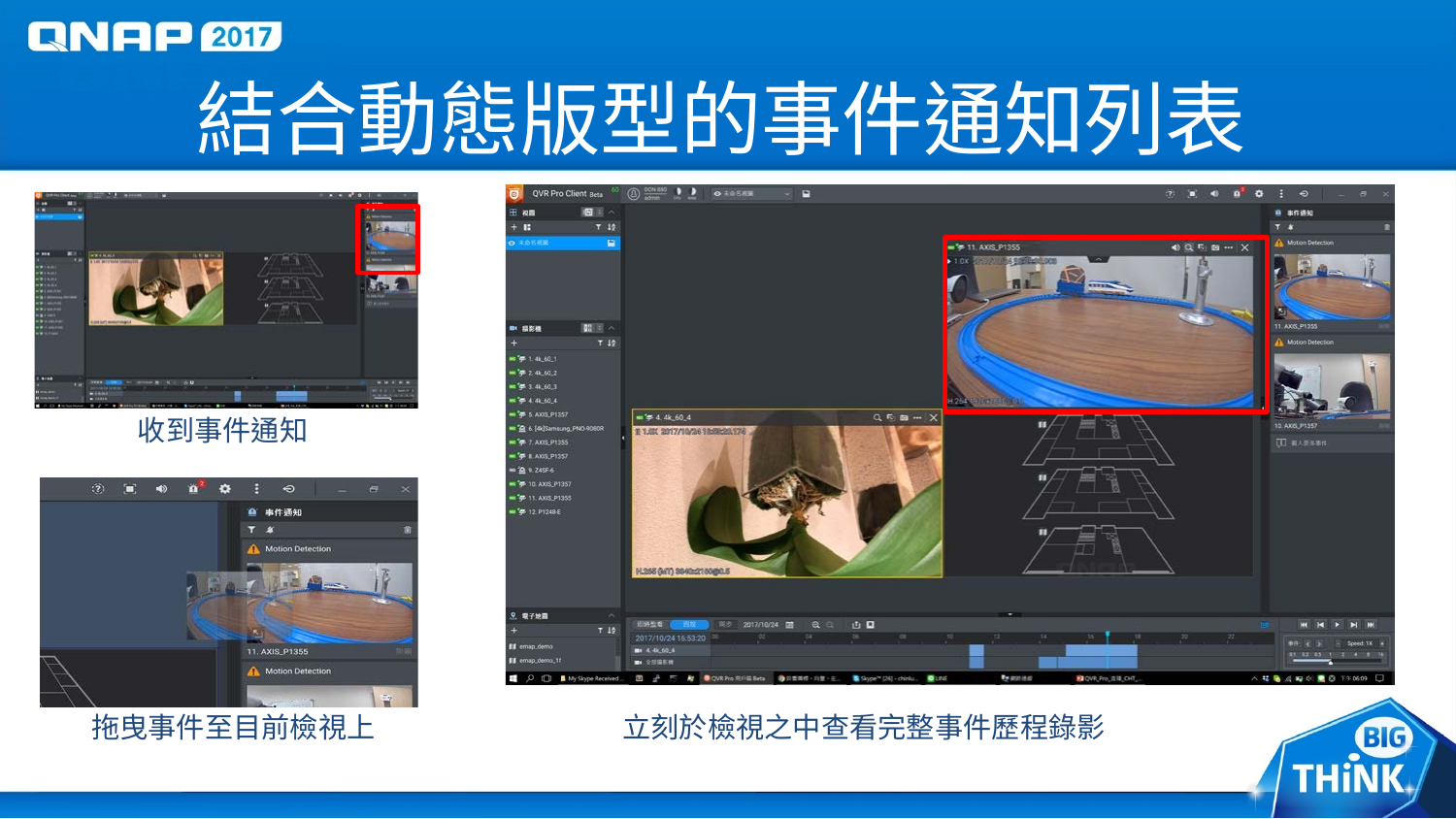

# 結合動態版型的事件通知列表

收到事件通知

立刻於檢視之中查看完整事件歷程錄影
拖曳事件至目前檢視上